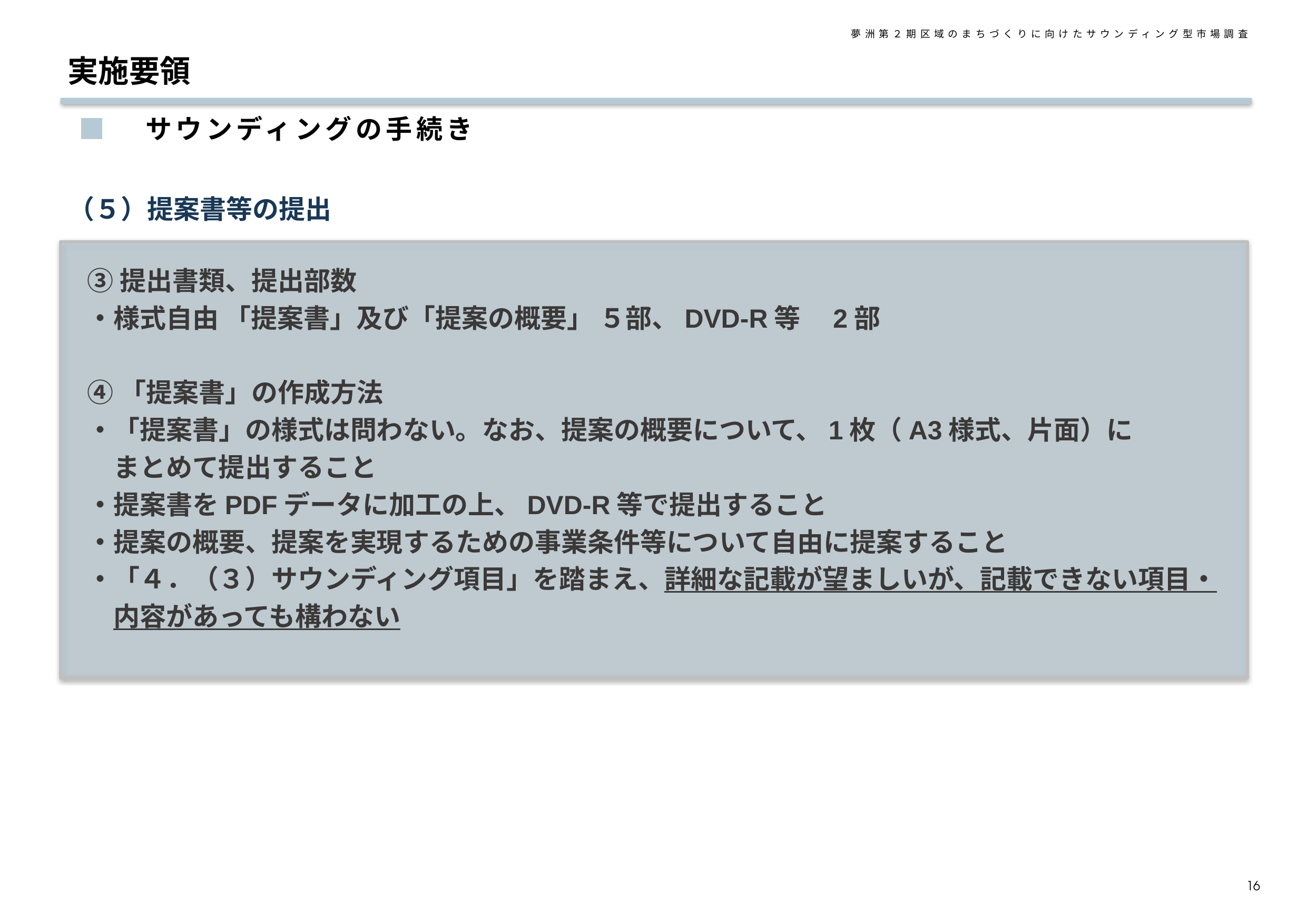

夢洲第２期区域のまちづくりに向けたサウンディング型市場調査
実施要領

■　サウンディングの手続き
（５）提案書等の提出

③提出書類、提出部数
・様式自由 「提案書」及び「提案の概要」 ５部、DVD-R等　2部

④「提案書」の作成方法
・「提案書」の様式は問わない。なお、提案の概要について、1枚（A3様式、片面）に
　まとめて提出すること
・提案書をPDFデータに加工の上、DVD-R等で提出すること
・提案の概要、提案を実現するための事業条件等について自由に提案すること
・「４．（３）サウンディング項目」を踏まえ、詳細な記載が望ましいが、記載できない項目・
　内容があっても構わない
16